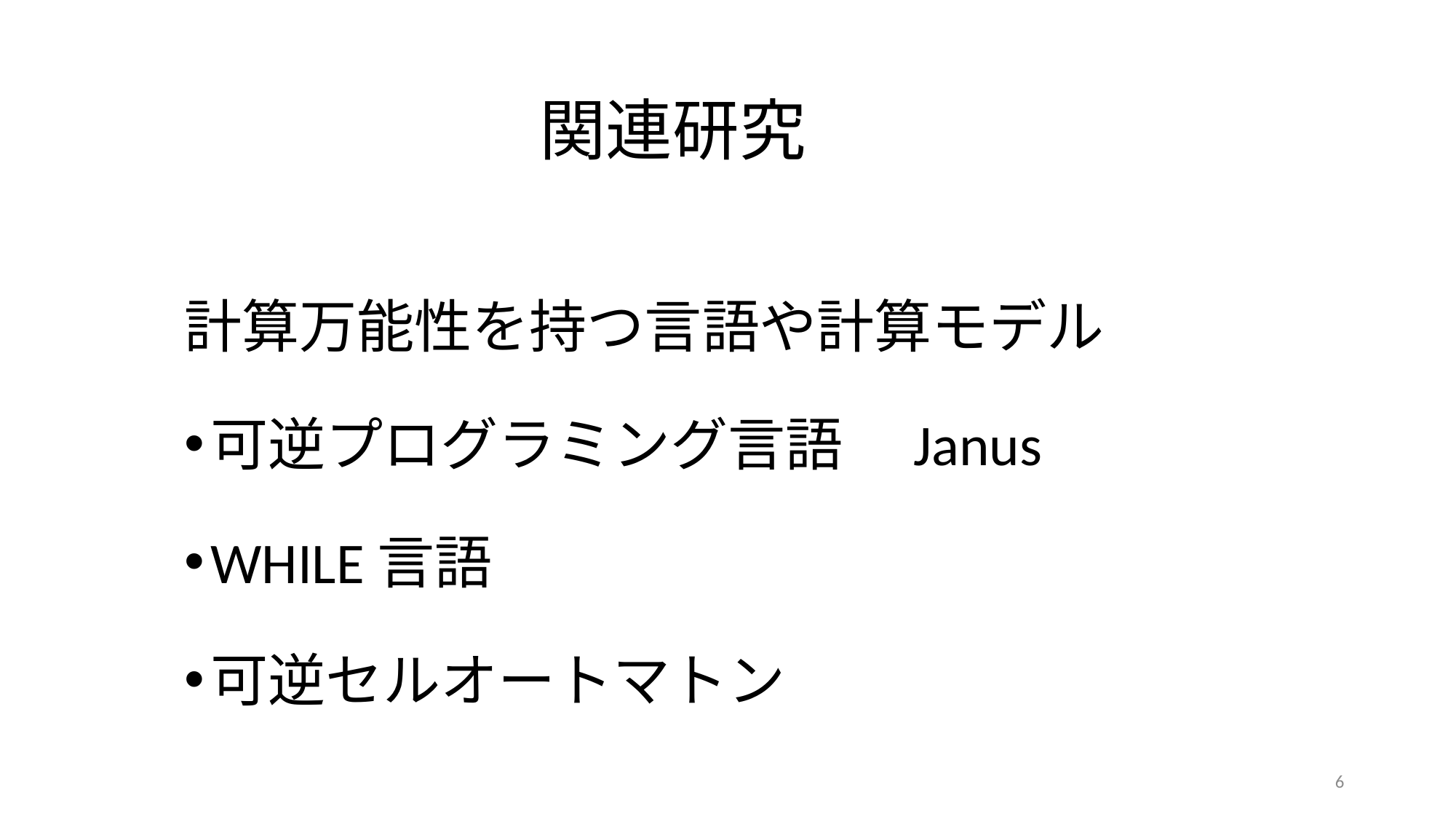

# 関連研究
計算万能性を持つ言語や計算モデル
可逆プログラミング言語　Janus
WHILE言語
可逆セルオートマトン

6